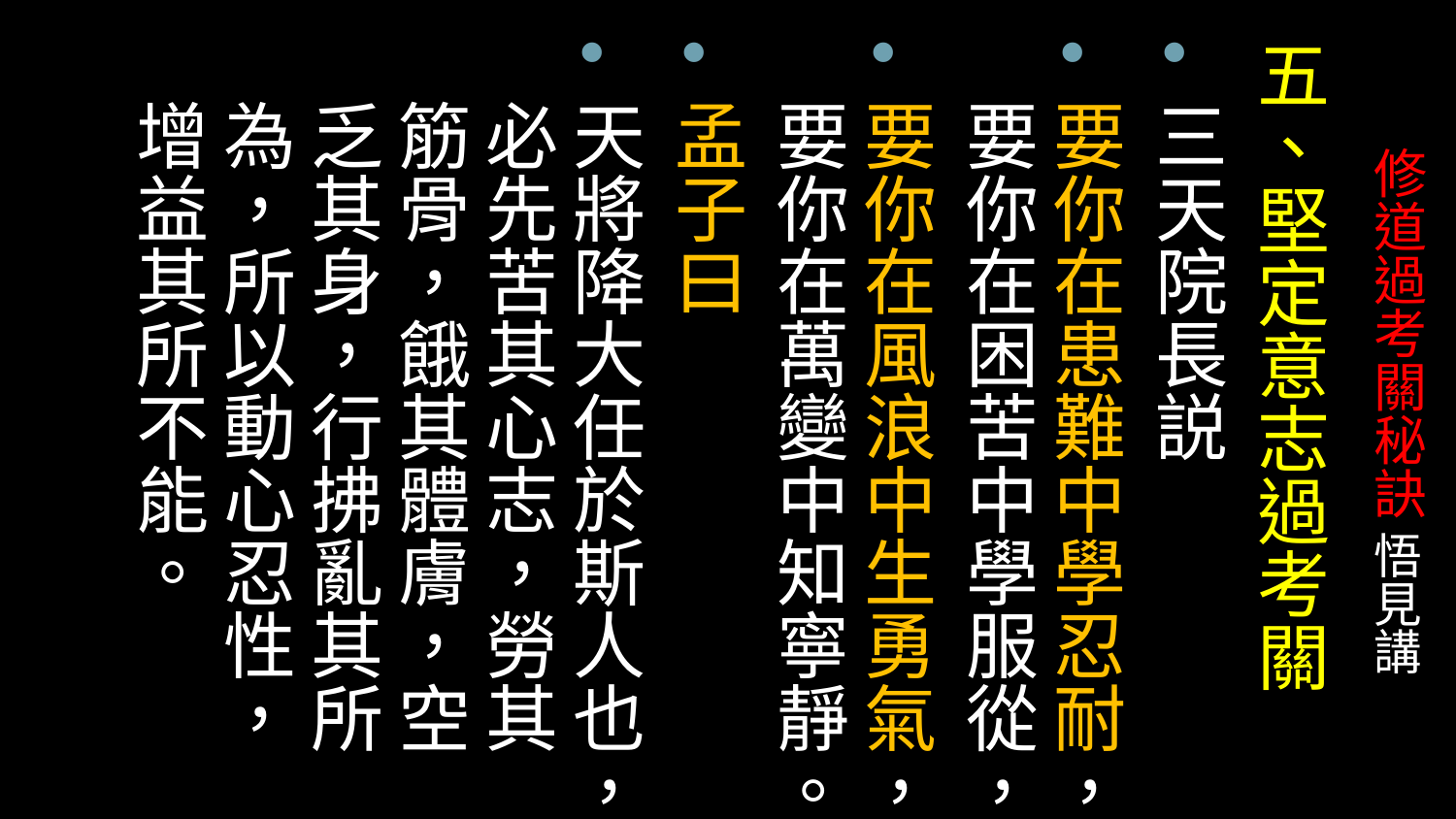

五、堅定意志過考關
三天院長説
要你在患難中學忍耐，要你在困苦中學服從，
要你在風浪中生勇氣，要你在萬變中知寧靜。
孟子曰
天將降大任於斯人也，必先苦其心志，勞其筋骨，餓其體膚，空乏其身，行拂亂其所為，所以動心忍性，增益其所不能。

# 修道過考關秘訣 悟見講